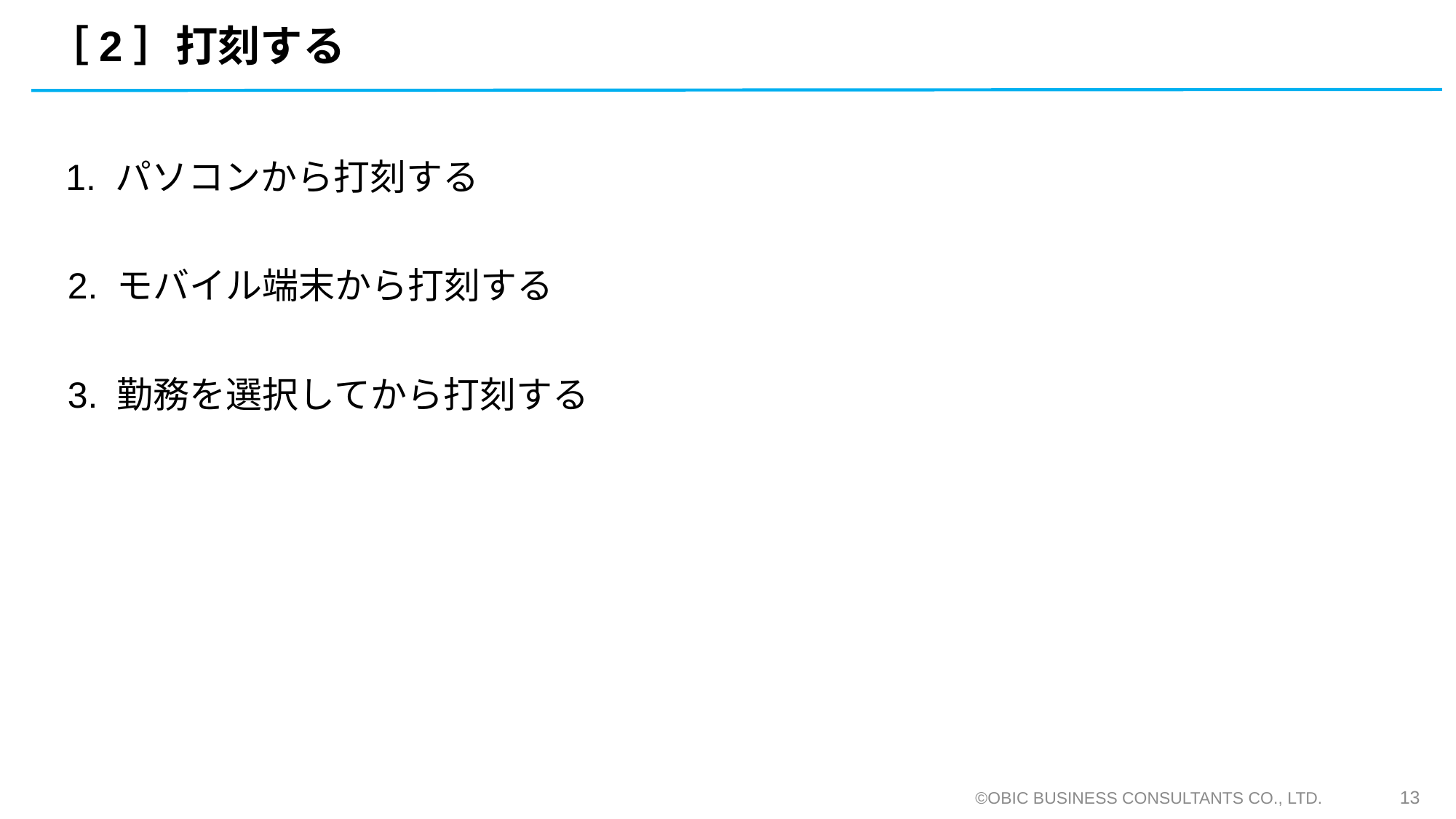

# ［2］打刻する

 1. パソコンから打刻する

 2. モバイル端末から打刻する

 3. 勤務を選択してから打刻する

©OBIC BUSINESS CONSULTANTS CO., LTD.
13